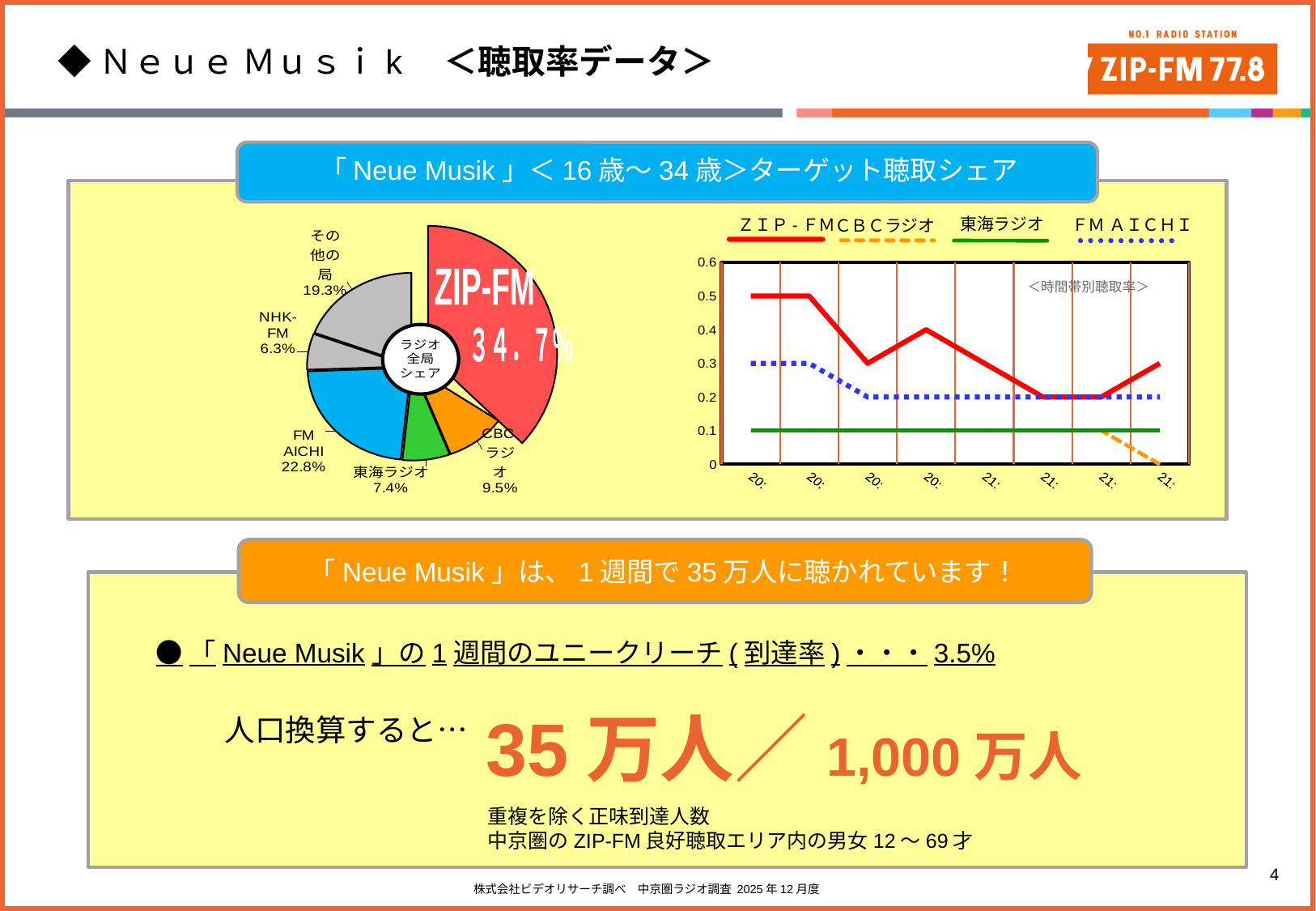

◆Ｎｅｕｅ Ｍｕｓｉk　＜聴取率データ＞

「Neue Musik」＜16歳～34歳＞ターゲット聴取シェア

東海ラジオ
ＦＭ ＡＩＣＨＩ
ＺＩＰ-ＦＭ
ＣＢＣラジオ

### Chart

| Category | 20:00-22:00 |
|---|---|
| ZIP-FM | 34.7 |
| CBCラジオ | 9.5 |
| 東海ラジオ | 7.4 |
| FM AICHI | 22.8 |
| NHK-FM | 6.3 |
| NHK第1 | 0.0 |
| その他の局 | 19.3 |

### Chart

| Category |
|---|

### Chart

| Category | 6:00-9:00 |
|---|---|
| ZIP-FM | 37.0 |
| CBCラジオ | 14.1 |
| 東海ラジオ | 7.1 |
| FM AICHI | 19.3 |
| NHK-FM | 3.0 |
| NHK第1 | 7.5 |
| その他の局 | 12.0 |

[unsupported chart]

ZIP-FM
＜時間帯別聴取率＞
３４．７％

「Neue Musik」は、1週間で35万人に聴かれています！

●「Neue Musik」の1週間のユニークリーチ(到達率)・・・3.5%
35万人／1,000万人
人口換算すると…
重複を除く正味到達人数
中京圏のZIP-FM良好聴取エリア内の男女12～69才
株式会社ビデオリサーチ調べ　中京圏ラジオ調査 2025年12月度